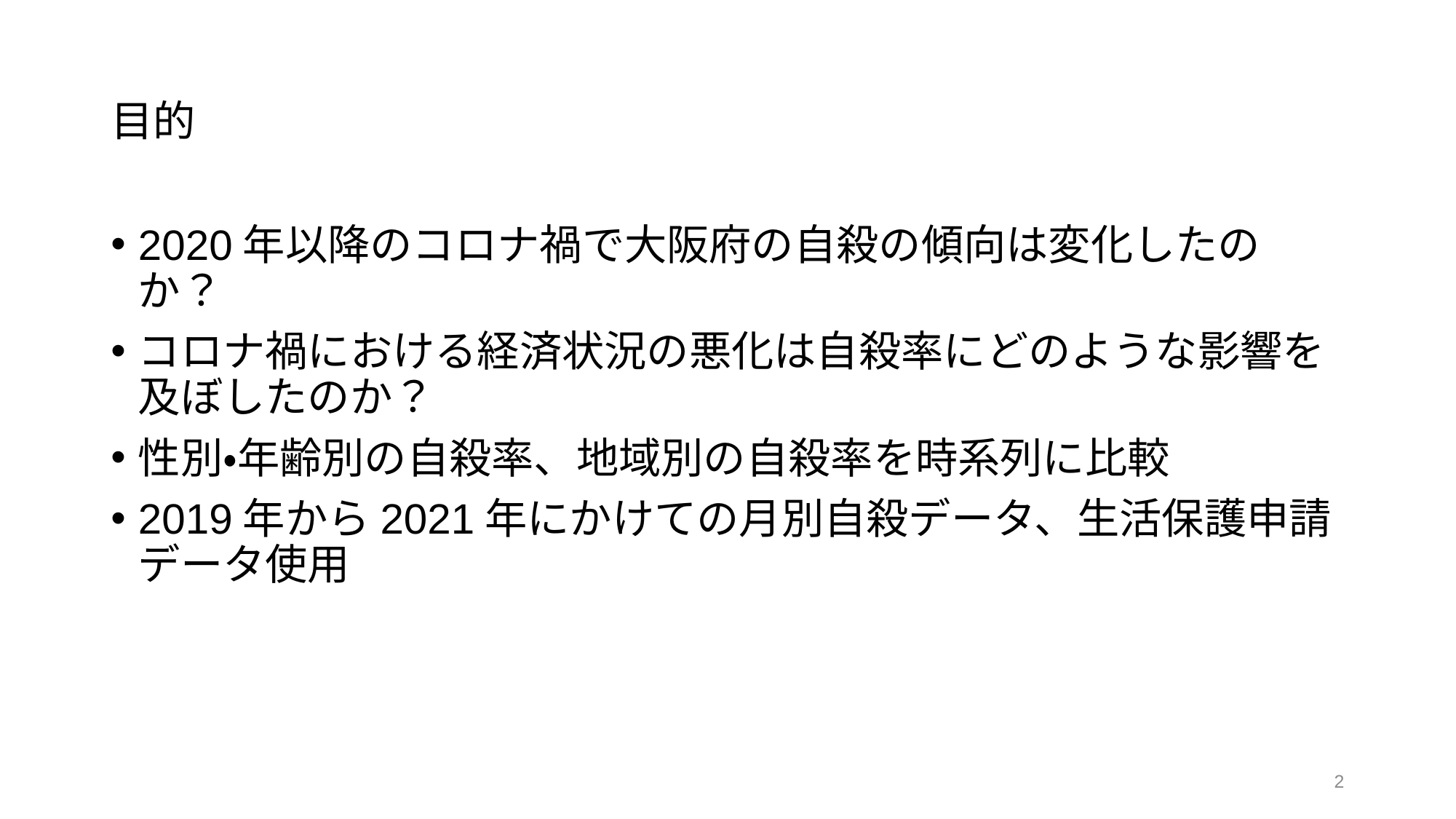

# 目的
2020年以降のコロナ禍で大阪府の自殺の傾向は変化したのか？
コロナ禍における経済状況の悪化は自殺率にどのような影響を及ぼしたのか？
性別・年齢別の自殺率、地域別の自殺率を時系列に比較
2019年から2021年にかけての月別自殺データ、生活保護申請データ使用
2